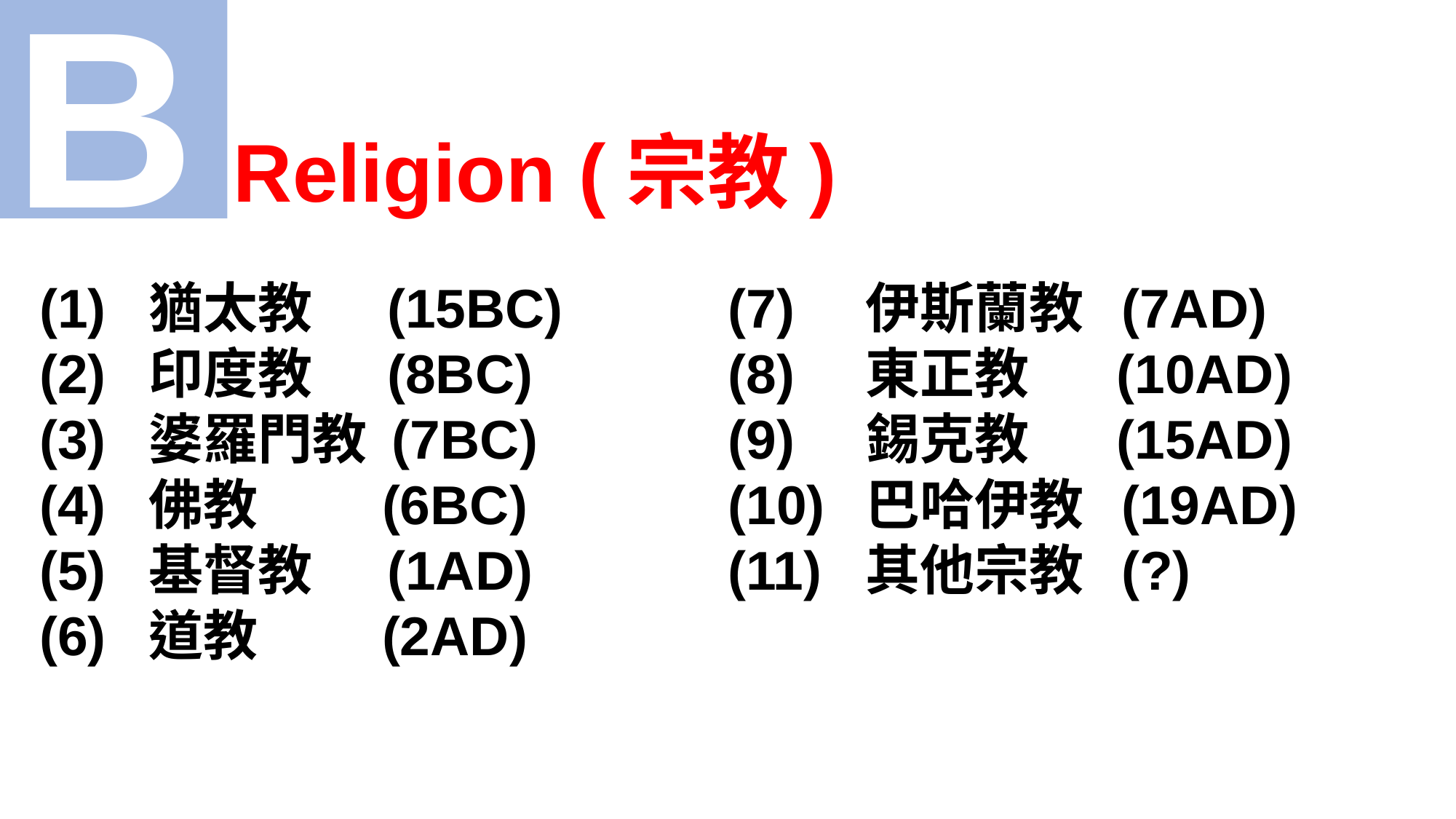

B
Religion (宗教)
(1)	猶太教     (15BC)
(2)	印度教     (8BC)
(3)	婆羅門教 (7BC)
(4)	佛教         (6BC)
(5)	基督教     (1AD)
(6)	道教         (2AD)
(7)	 伊斯蘭教  (7AD)
(8)	 東正教      (10AD)
(9)	 錫克教      (15AD)
(10)	 巴哈伊教  (19AD)
(11)	 其他宗教  (?)